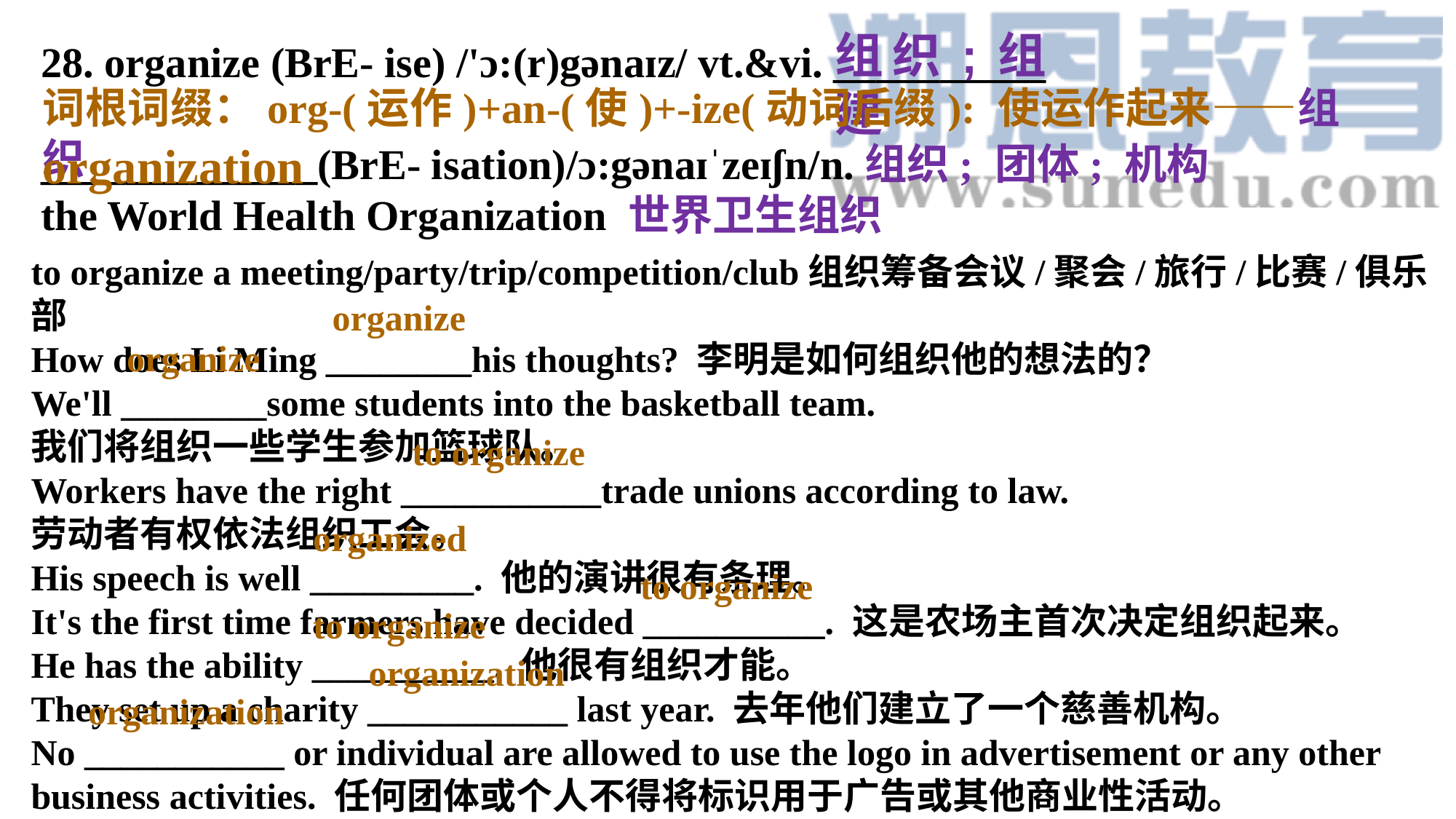

组织;组建
28. organize (BrE- ise) /'ɔ:(r)gənaɪz/ vt.&vi. __________

_____________(BrE- isation)/ɔ:gənaɪˈzeɪʃn/n.组织; 团体; 机构
the World Health Organization 世界卫生组织
词根词缀：org-(运作)+an-(使)+-ize(动词后缀): 使运作起来——组织
organization
to organize a meeting/party/trip/competition/club组织筹备会议/聚会/旅行/比赛/俱乐部
How does Li Ming ________his thoughts? 李明是如何组织他的想法的？
We'll ________some students into the basketball team.
我们将组织一些学生参加篮球队。Workers have the right ___________trade unions according to law.
劳动者有权依法组织工会。His speech is well _________. 他的演讲很有条理。It's the first time farmers have decided __________. 这是农场主首次决定组织起来。He has the ability __________. 他很有组织才能。
They set up a charity ___________ last year. 去年他们建立了一个慈善机构。No ___________ or individual are allowed to use the logo in advertisement or any other business activities. 任何团体或个人不得将标识用于广告或其他商业性活动。
organize
organize
to organize
organized
to organize
to organize
organization
organization